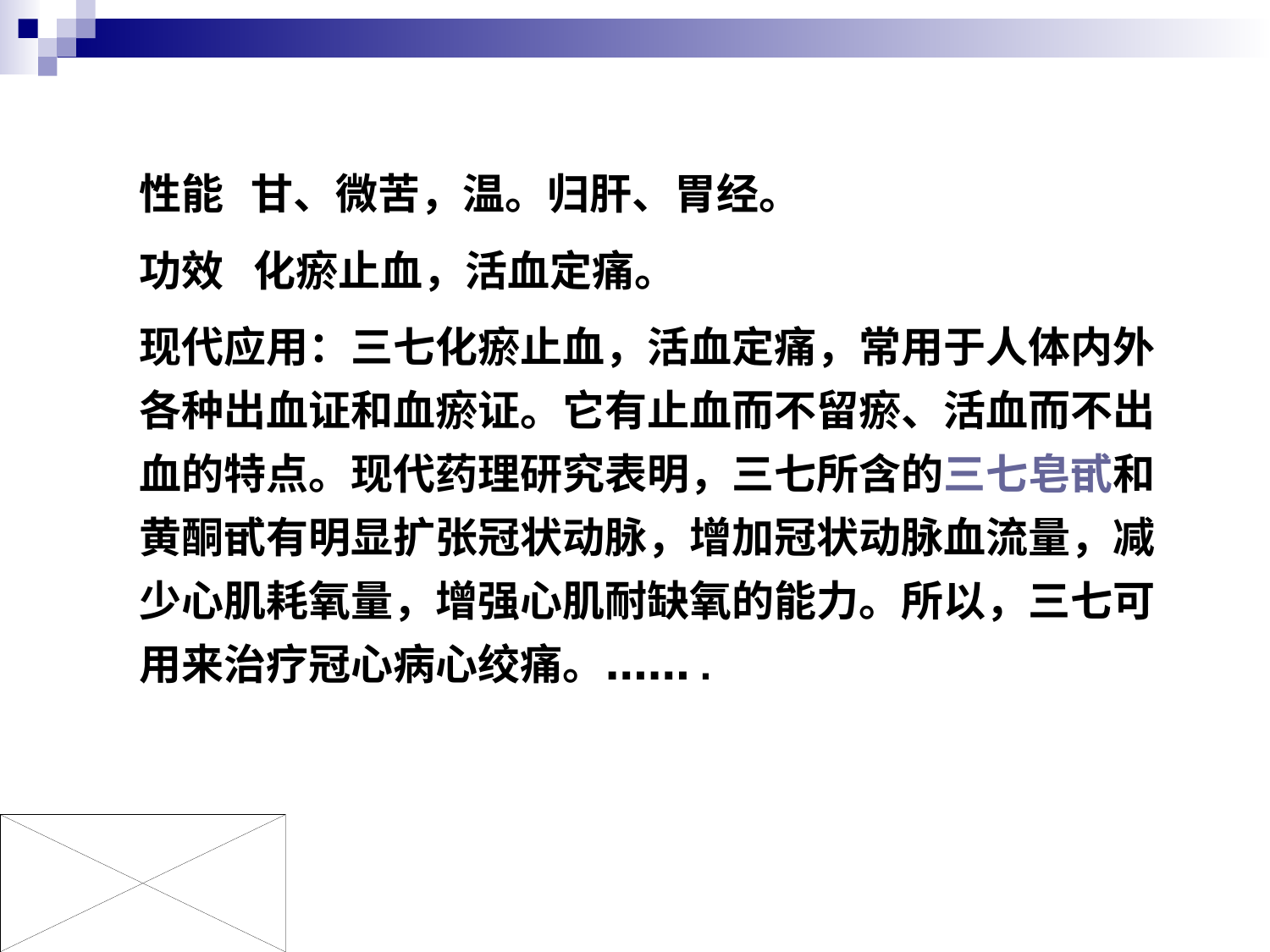

性能  甘、微苦，温。归肝、胃经。
功效  化瘀止血，活血定痛。
现代应用：三七化瘀止血，活血定痛，常用于人体内外各种出血证和血瘀证。它有止血而不留瘀、活血而不出血的特点。现代药理研究表明，三七所含的三七皂甙和黄酮甙有明显扩张冠状动脉，增加冠状动脉血流量，减少心肌耗氧量，增强心肌耐缺氧的能力。所以，三七可用来治疗冠心病心绞痛。…….